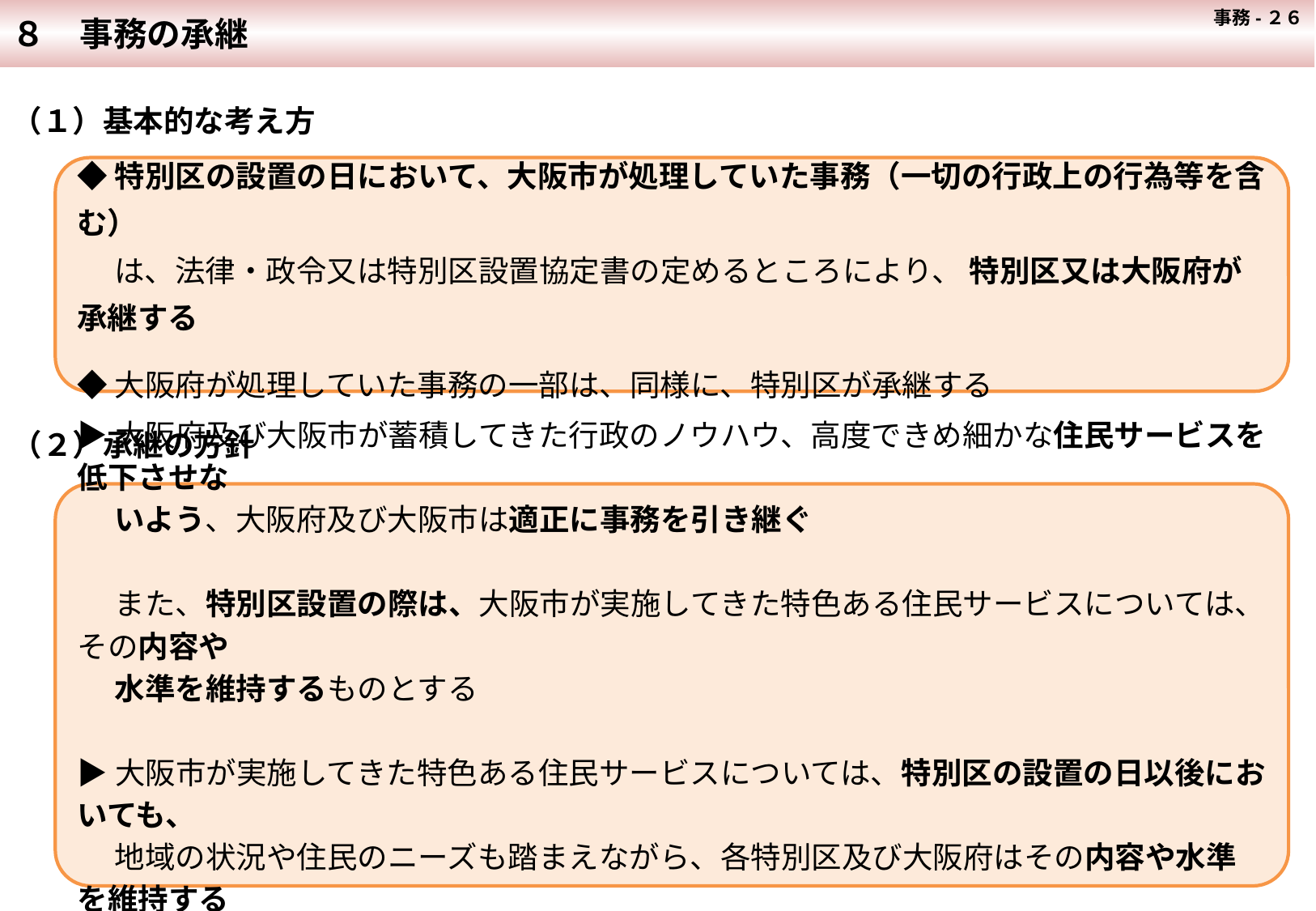

８　事務の承継
 事務-２６
（１）基本的な考え方
◆特別区の設置の日において、大阪市が処理していた事務（一切の行政上の行為等を含む）
　 は、法律・政令又は特別区設置協定書の定めるところにより、 特別区又は大阪府が承継する
◆大阪府が処理していた事務の一部は、同様に、特別区が承継する
（２）承継の方針
▶大阪府及び大阪市が蓄積してきた行政のノウハウ、高度できめ細かな住民サービスを低下させな
　 いよう、大阪府及び大阪市は適正に事務を引き継ぐ

　 また、特別区設置の際は、大阪市が実施してきた特色ある住民サービスについては、その内容や
　 水準を維持するものとする

▶大阪市が実施してきた特色ある住民サービスについては、特別区の設置の日以後においても、
　 地域の状況や住民のニーズも踏まえながら、各特別区及び大阪府はその内容や水準を維持する
　 よう努めるものとする